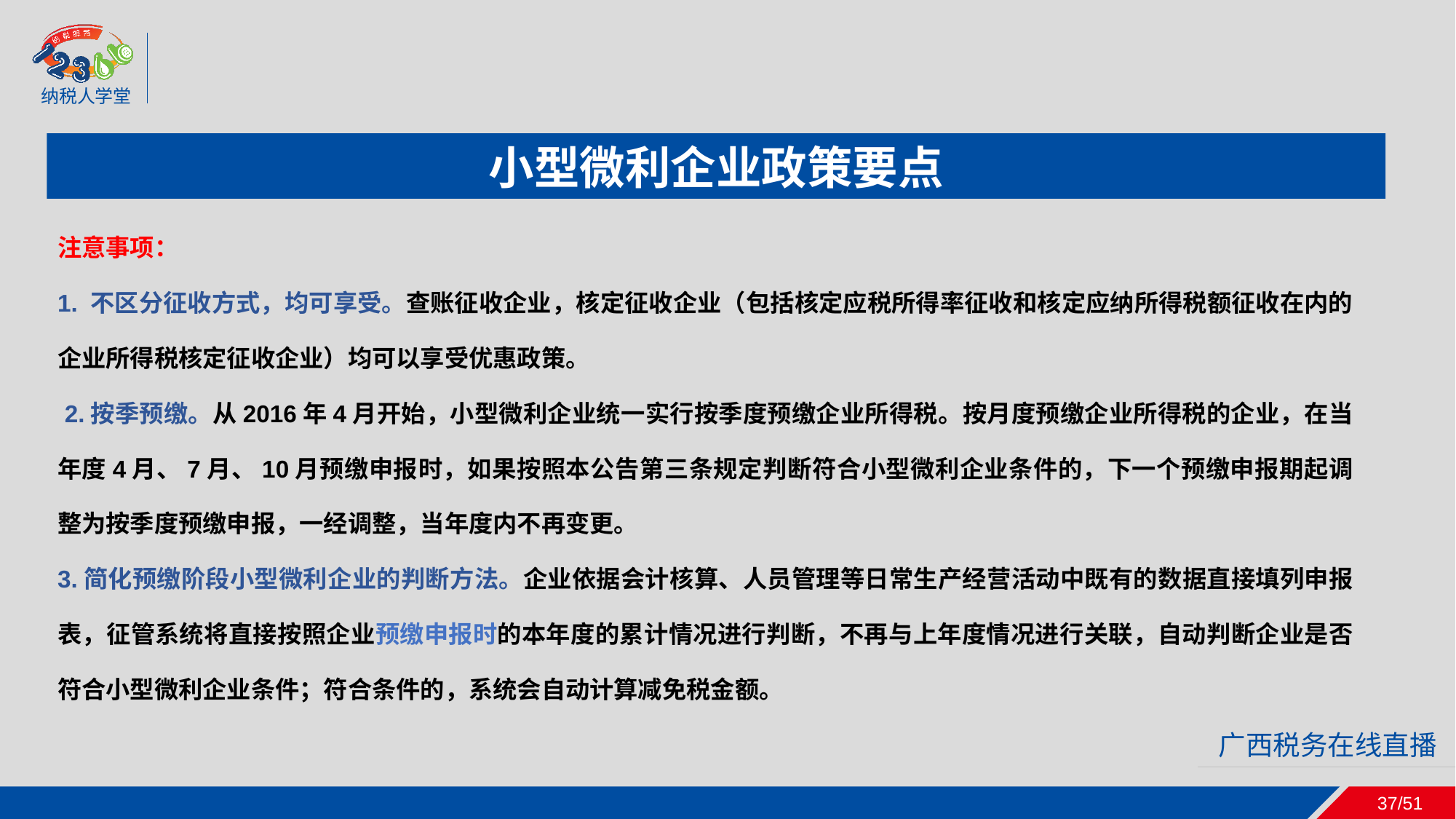

小型微利企业政策要点
注意事项：
1. 不区分征收方式，均可享受。查账征收企业，核定征收企业（包括核定应税所得率征收和核定应纳所得税额征收在内的企业所得税核定征收企业）均可以享受优惠政策。
 2.按季预缴。从2016年4月开始，小型微利企业统一实行按季度预缴企业所得税。按月度预缴企业所得税的企业，在当年度4月、7月、10月预缴申报时，如果按照本公告第三条规定判断符合小型微利企业条件的，下一个预缴申报期起调整为按季度预缴申报，一经调整，当年度内不再变更。
3.简化预缴阶段小型微利企业的判断方法。企业依据会计核算、人员管理等日常生产经营活动中既有的数据直接填列申报表，征管系统将直接按照企业预缴申报时的本年度的累计情况进行判断，不再与上年度情况进行关联，自动判断企业是否符合小型微利企业条件；符合条件的，系统会自动计算减免税金额。